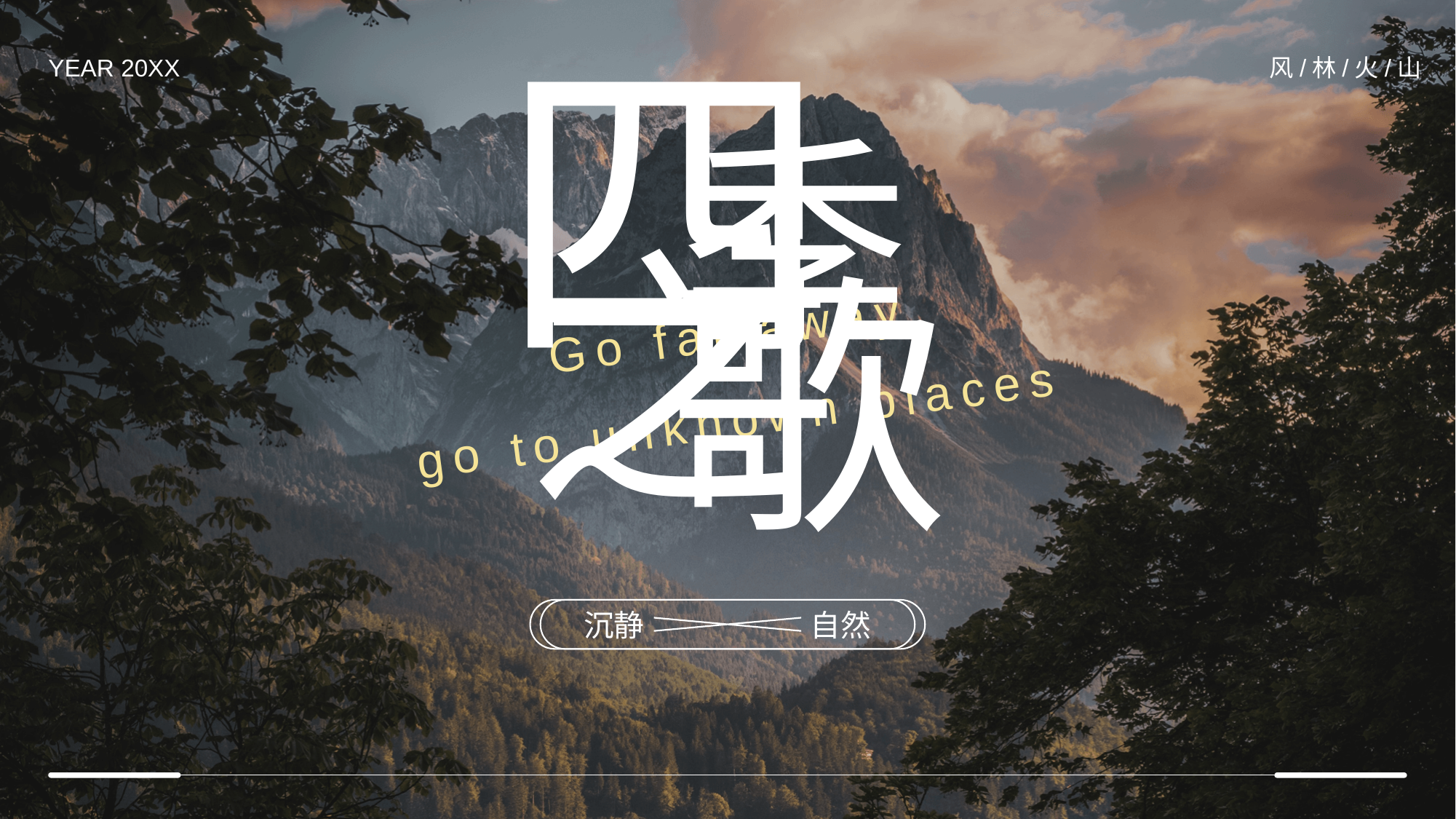

四
YEAR 20XX
风/林/火/山
季
之
歌
Go far away
go to unknown places

沉静
自然